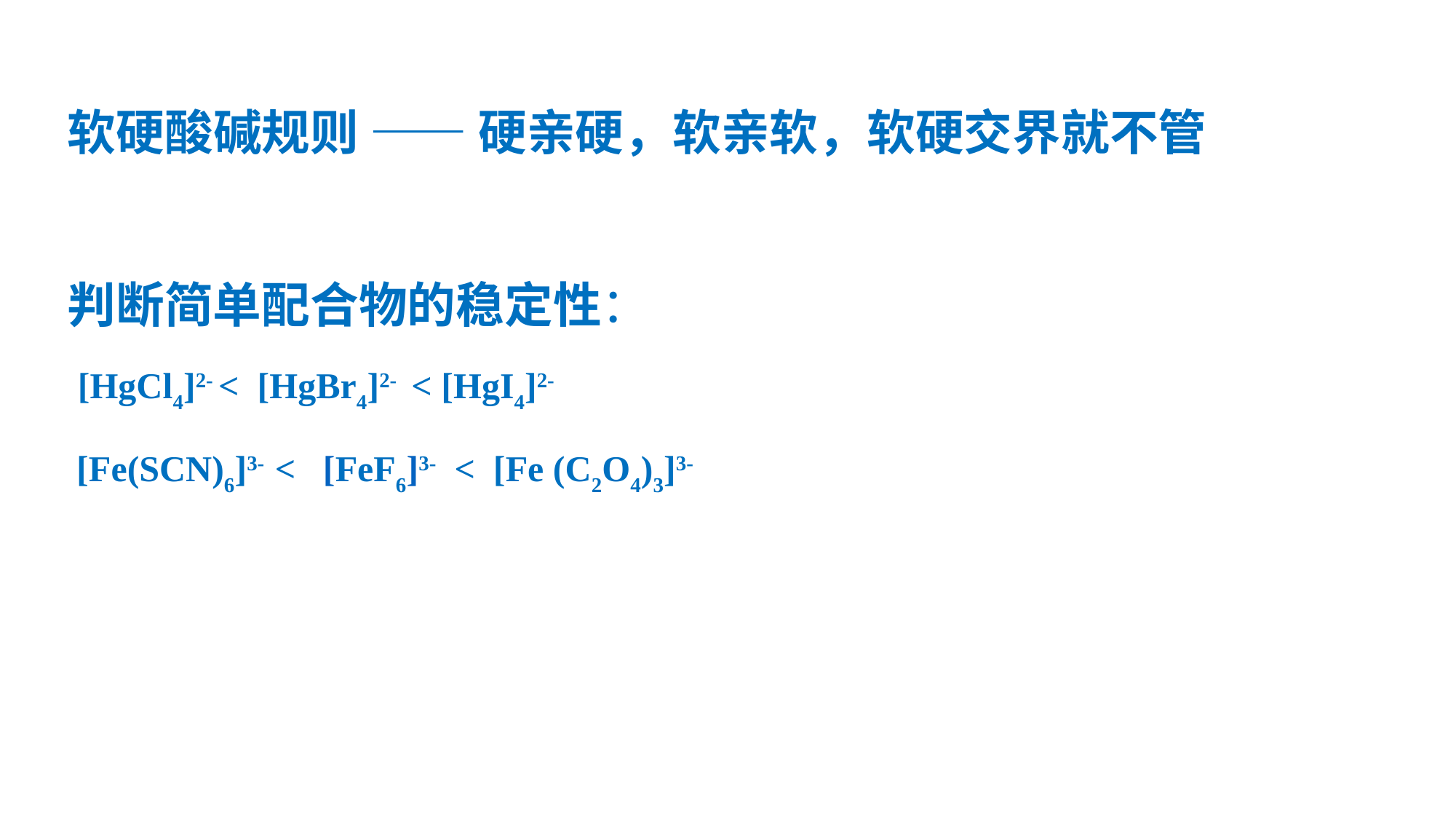

# 软硬酸碱规则 —— 硬亲硬，软亲软，软硬交界就不管
判断简单配合物的稳定性：

 [Fe(SCN)6]3-  <   [FeF6]3-  <  [Fe (C2O4)3]3-

[HgCl4]2- <  [HgBr4]2-  < [HgI4]2-